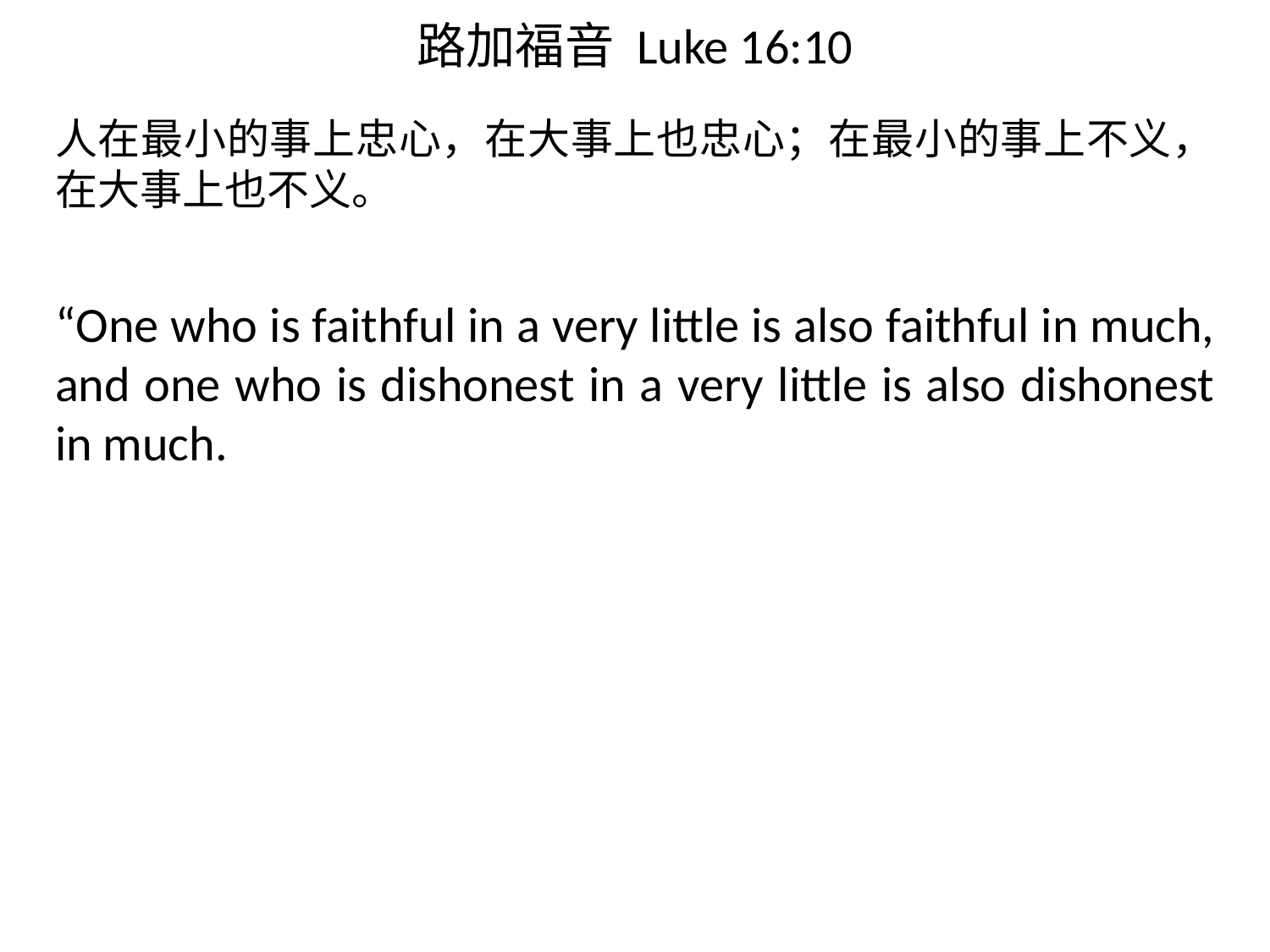

# 路加福音 Luke 16:10
人在最小的事上忠心，在大事上也忠心；在最小的事上不义，在大事上也不义。

“One who is faithful in a very little is also faithful in much, and one who is dishonest in a very little is also dishonest in much.